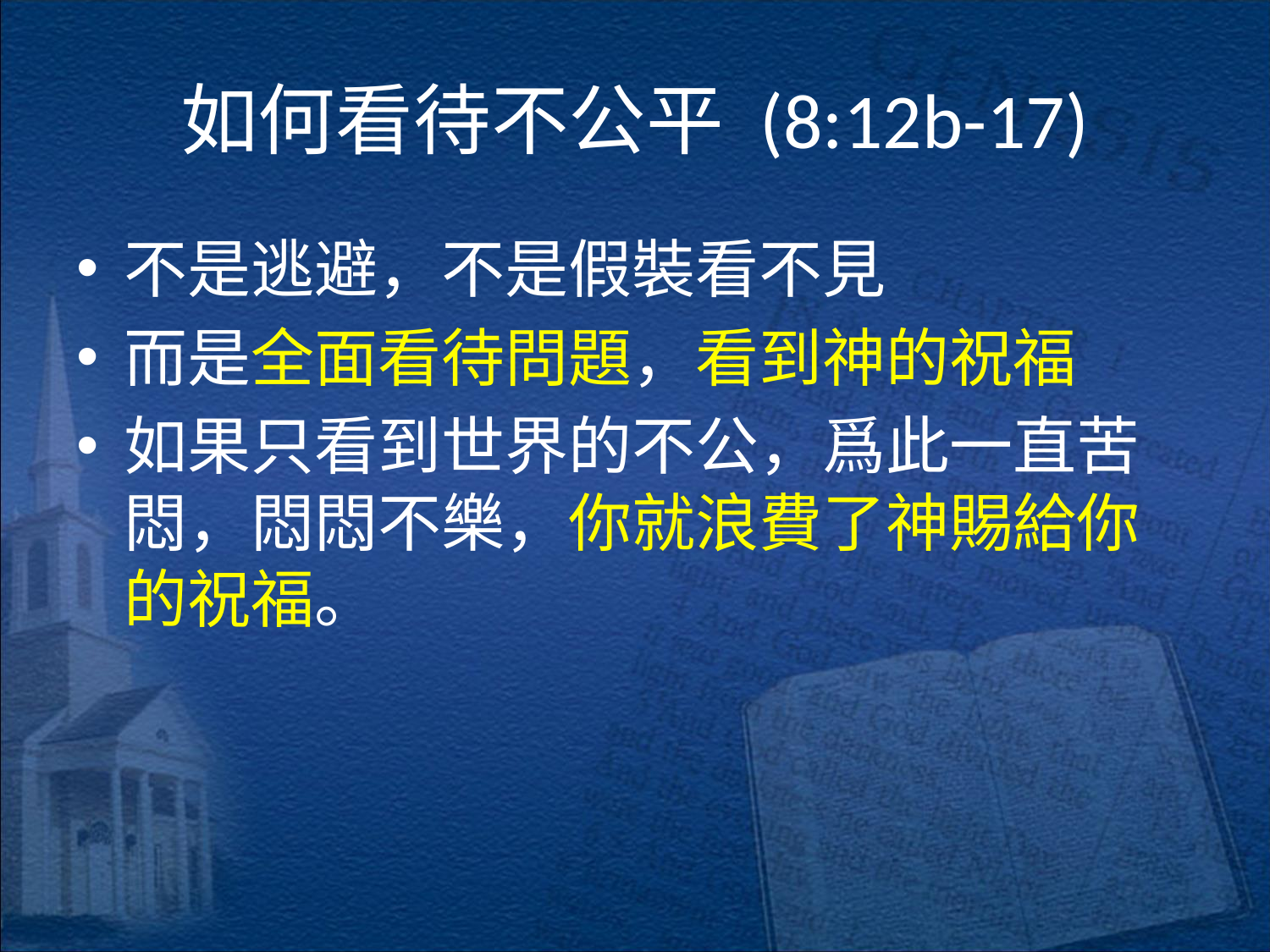

# 如何看待不公平 (8:12b-17)
不是逃避，不是假裝看不見
而是全面看待問題，看到神的祝福
如果只看到世界的不公，爲此一直苦悶，悶悶不樂，你就浪費了神賜給你的祝福。